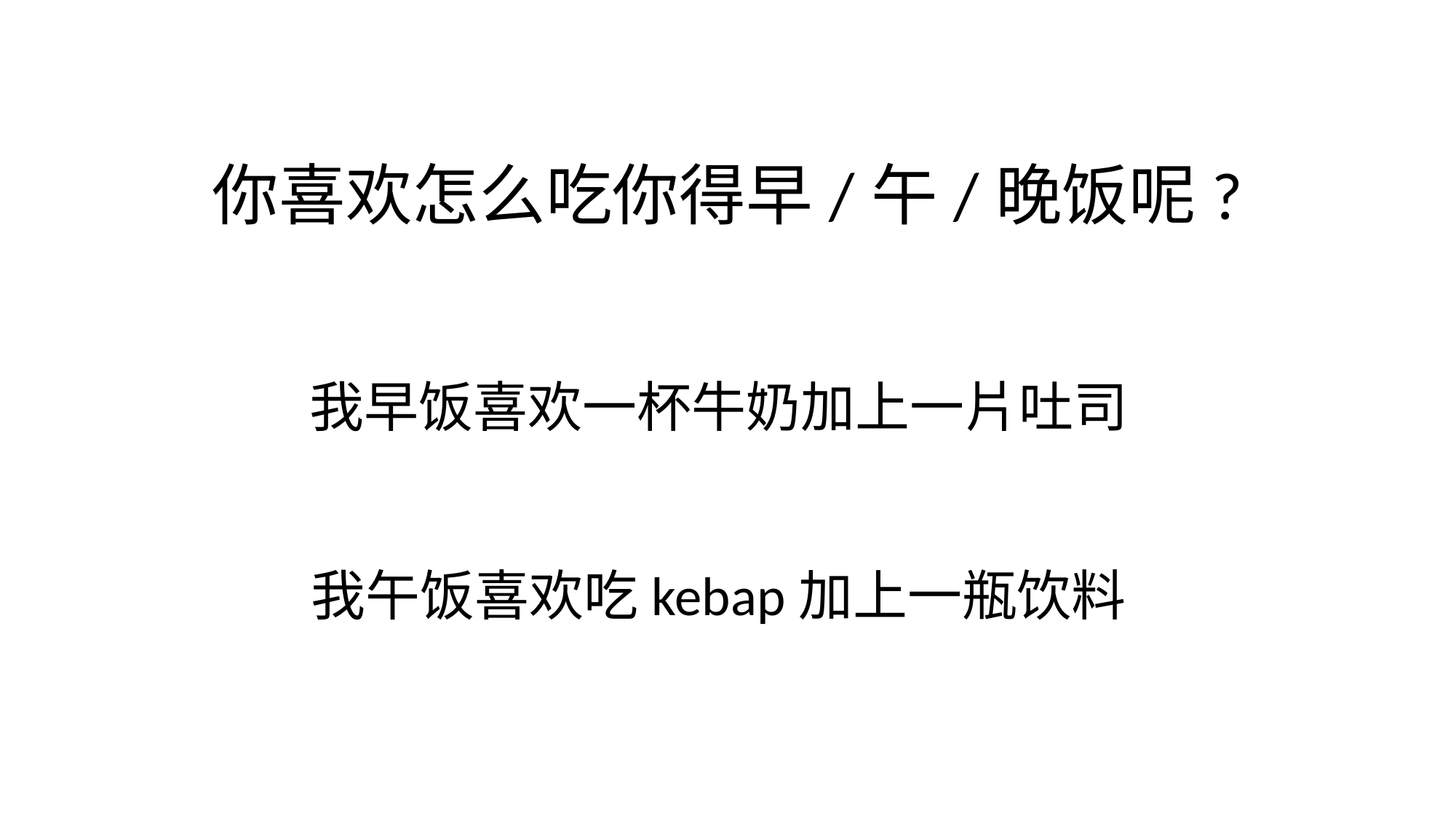

# 你喜欢怎么吃你得早/午/晚饭呢?
我早饭喜欢一杯牛奶加上一片吐司
我午饭喜欢吃kebap加上一瓶饮料